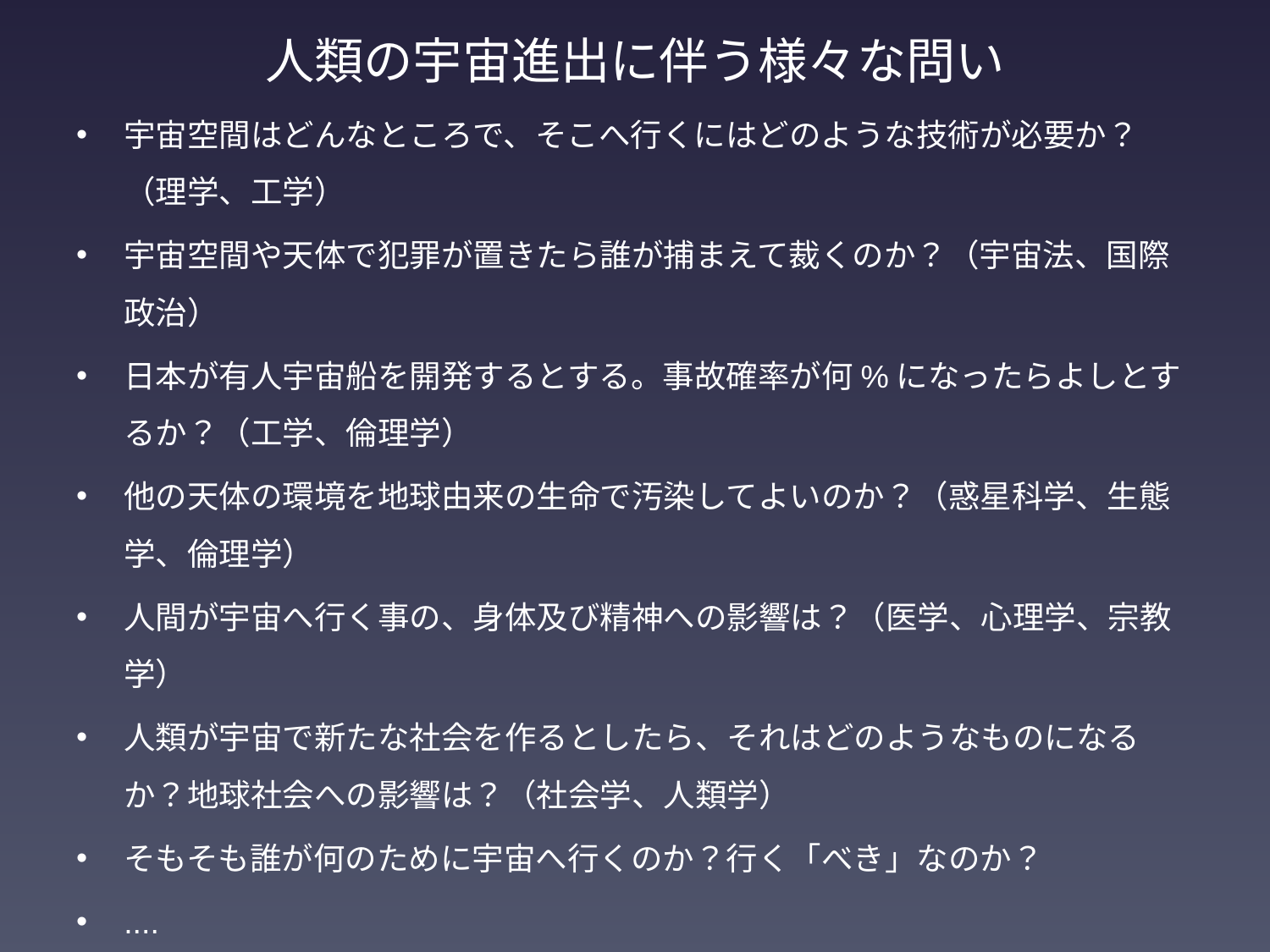

# 人類の宇宙進出に伴う様々な問い
宇宙空間はどんなところで、そこへ行くにはどのような技術が必要か？（理学、工学）
宇宙空間や天体で犯罪が置きたら誰が捕まえて裁くのか？（宇宙法、国際政治）
日本が有人宇宙船を開発するとする。事故確率が何%になったらよしとするか？（工学、倫理学）
他の天体の環境を地球由来の生命で汚染してよいのか？（惑星科学、生態学、倫理学）
人間が宇宙へ行く事の、身体及び精神への影響は？（医学、心理学、宗教学）
人類が宇宙で新たな社会を作るとしたら、それはどのようなものになるか？地球社会への影響は？（社会学、人類学）
そもそも誰が何のために宇宙へ行くのか？行く「べき」なのか？
....